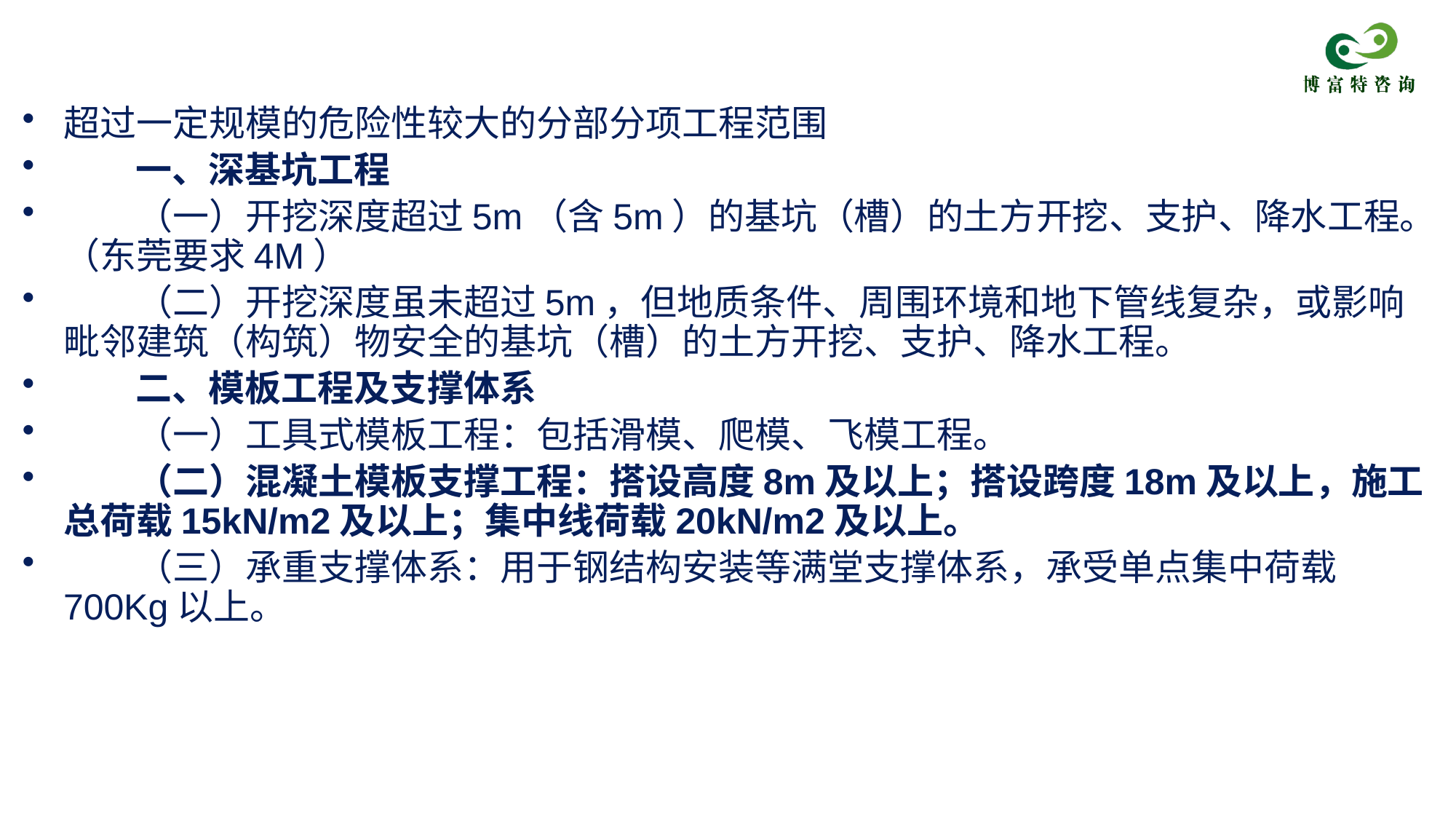

超过一定规模的危险性较大的分部分项工程范围
　　一、深基坑工程
　　（一）开挖深度超过5m（含5m）的基坑（槽）的土方开挖、支护、降水工程。（东莞要求4M）
　　（二）开挖深度虽未超过5m，但地质条件、周围环境和地下管线复杂，或影响毗邻建筑（构筑）物安全的基坑（槽）的土方开挖、支护、降水工程。
　　二、模板工程及支撑体系
　　（一）工具式模板工程：包括滑模、爬模、飞模工程。
　　（二）混凝土模板支撑工程：搭设高度8m及以上；搭设跨度18m及以上，施工总荷载15kN/m2及以上；集中线荷载20kN/m2及以上。
　　（三）承重支撑体系：用于钢结构安装等满堂支撑体系，承受单点集中荷载700Kg以上。
精选PPT
6